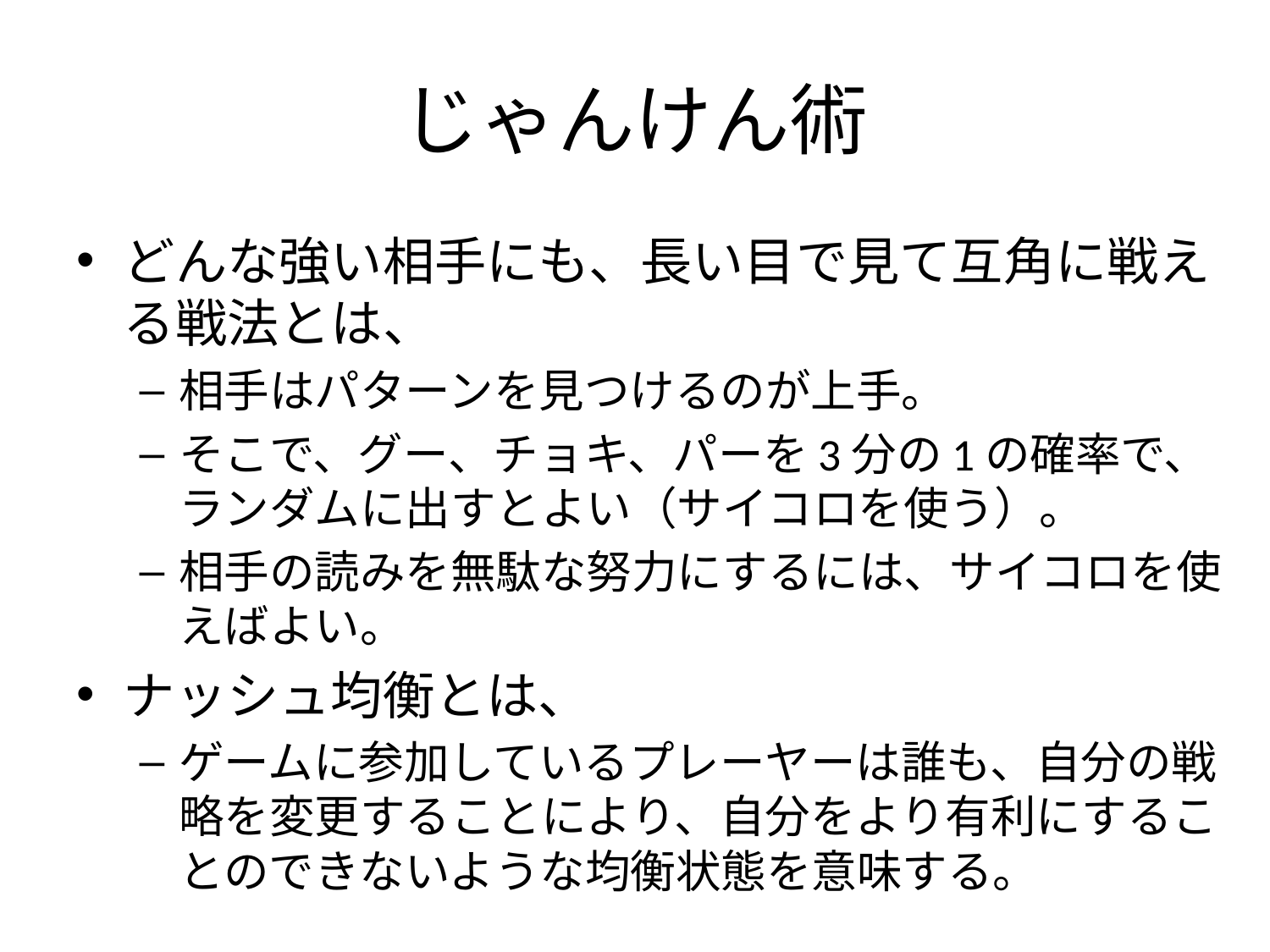

# じゃんけん術
どんな強い相手にも、長い目で見て互角に戦える戦法とは、
相手はパターンを見つけるのが上手。
そこで、グー、チョキ、パーを3分の1の確率で、ランダムに出すとよい（サイコロを使う）。
相手の読みを無駄な努力にするには、サイコロを使えばよい。
ナッシュ均衡とは、
ゲームに参加しているプレーヤーは誰も、自分の戦略を変更することにより、自分をより有利にすることのできないような均衡状態を意味する。